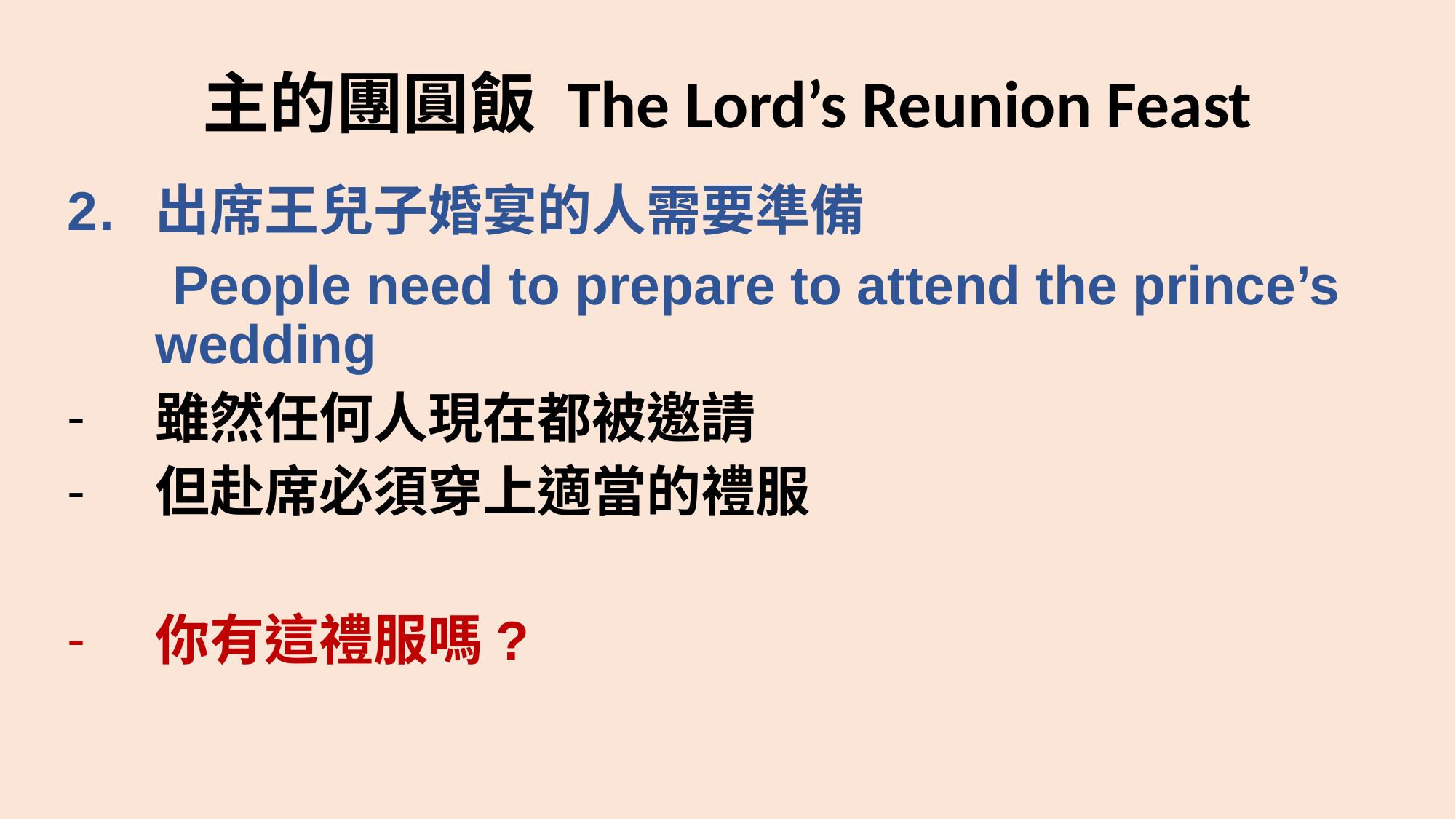

# 主的團圓飯 The Lord’s Reunion Feast
出席王兒子婚宴的人需要準備
       People need to prepare to attend the prince’s wedding
雖然任何人現在都被邀請
但赴席必須穿上適當的禮服

你有這禮服嗎?